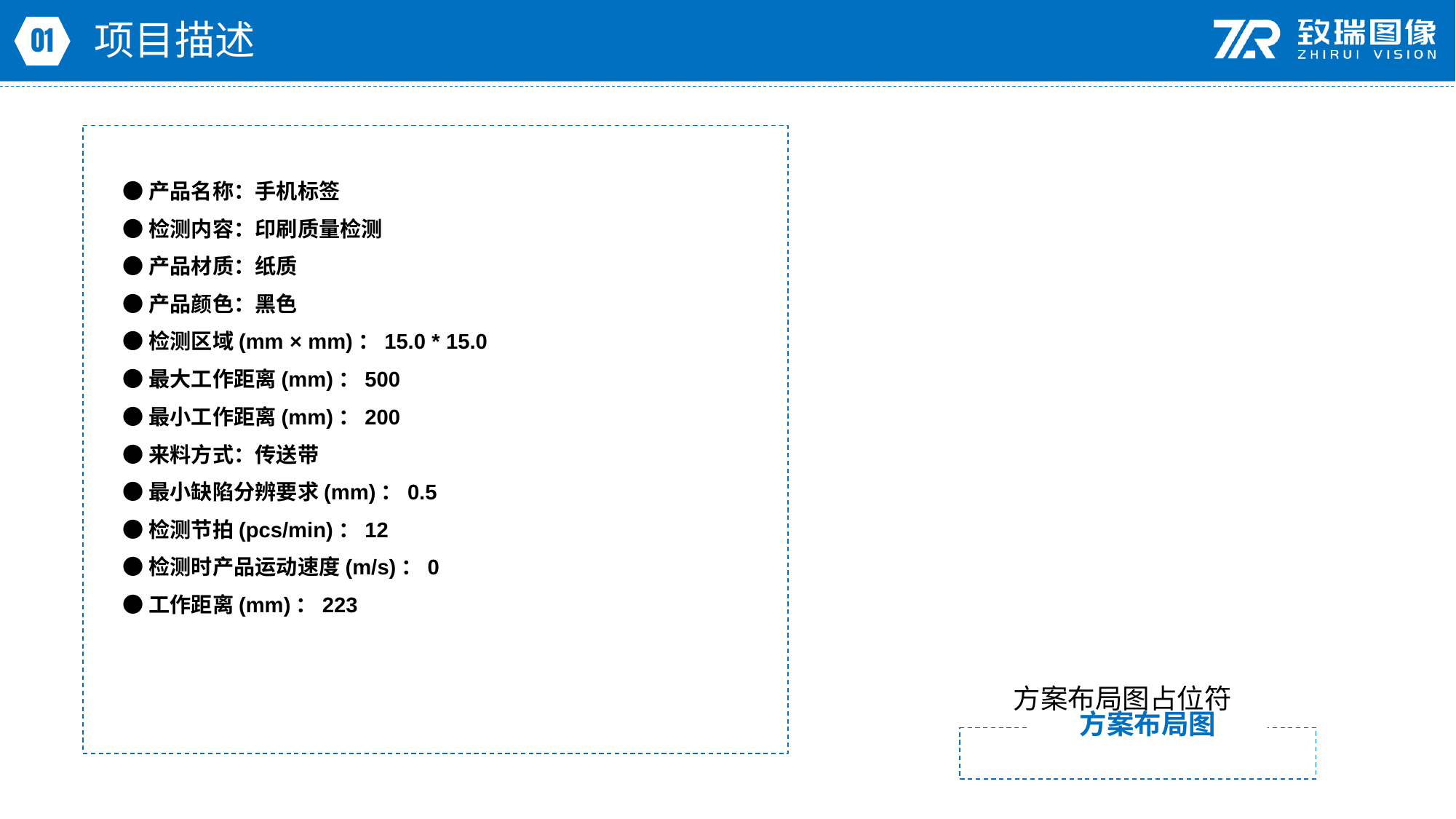

项目描述
01

●产品名称：手机标签
●检测内容：印刷质量检测
●产品材质：纸质
●产品颜色：黑色
●检测区域(mm × mm)：15.0 * 15.0
●最大工作距离(mm)：500
●最小工作距离(mm)：200
●来料方式：传送带
●最小缺陷分辨要求(mm)：0.5
●检测节拍(pcs/min)：12
●检测时产品运动速度(m/s)：0
●工作距离(mm)：223
方案布局图占位符
方案布局图